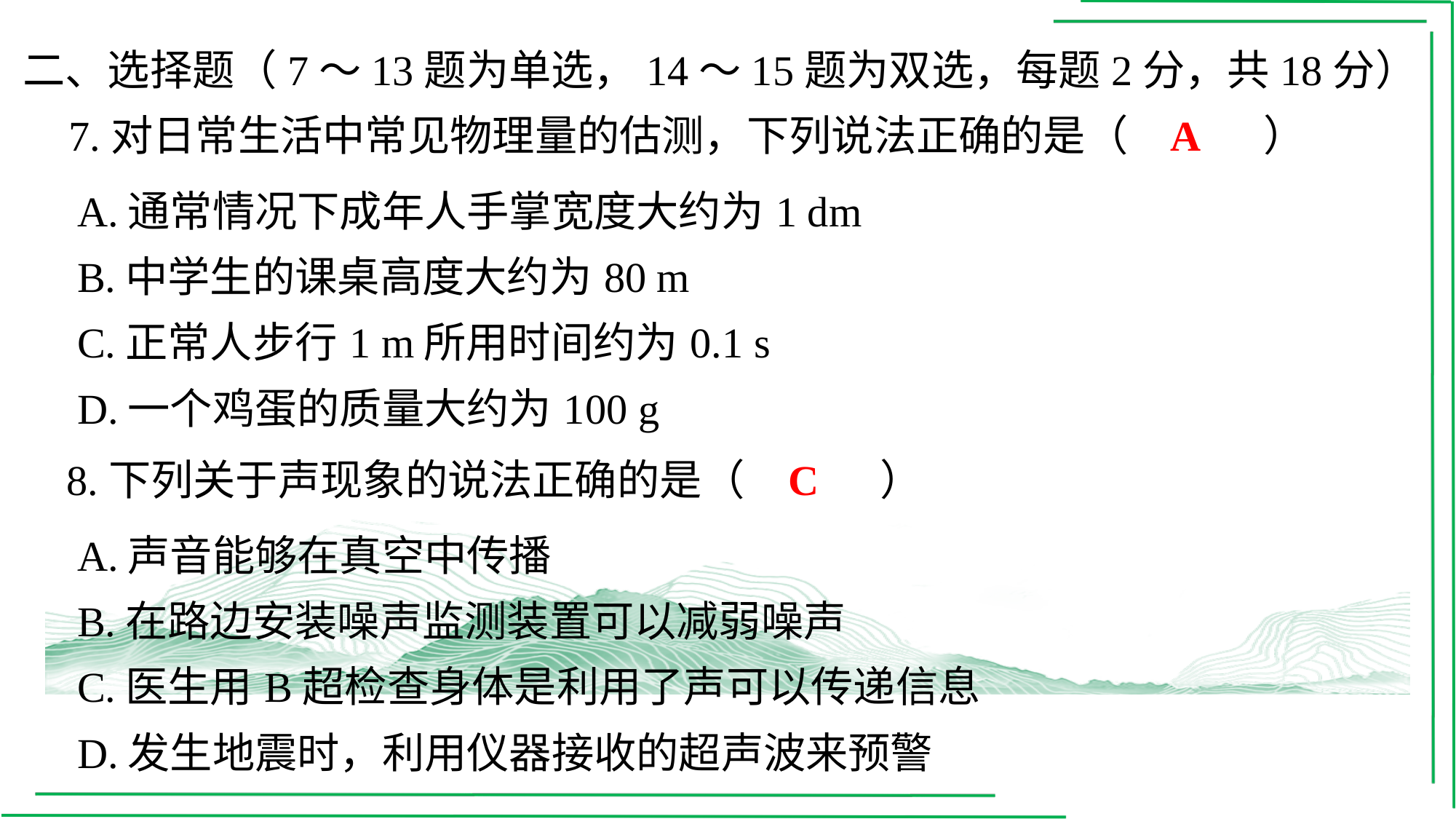

二、选择题（7～13题为单选，14～15题为双选，每题2分，共18分）
A
7.对日常生活中常见物理量的估测，下列说法正确的是（　A　）
| A.通常情况下成年人手掌宽度大约为1 dm |
| --- |
| B.中学生的课桌高度大约为80 m |
| C.正常人步行1 m所用时间约为0.1 s |
| D.一个鸡蛋的质量大约为100 g |
C
8.下列关于声现象的说法正确的是（　C　）
| A.声音能够在真空中传播 |
| --- |
| B.在路边安装噪声监测装置可以减弱噪声 |
| C.医生用B超检查身体是利用了声可以传递信息 |
| D.发生地震时，利用仪器接收的超声波来预警 |